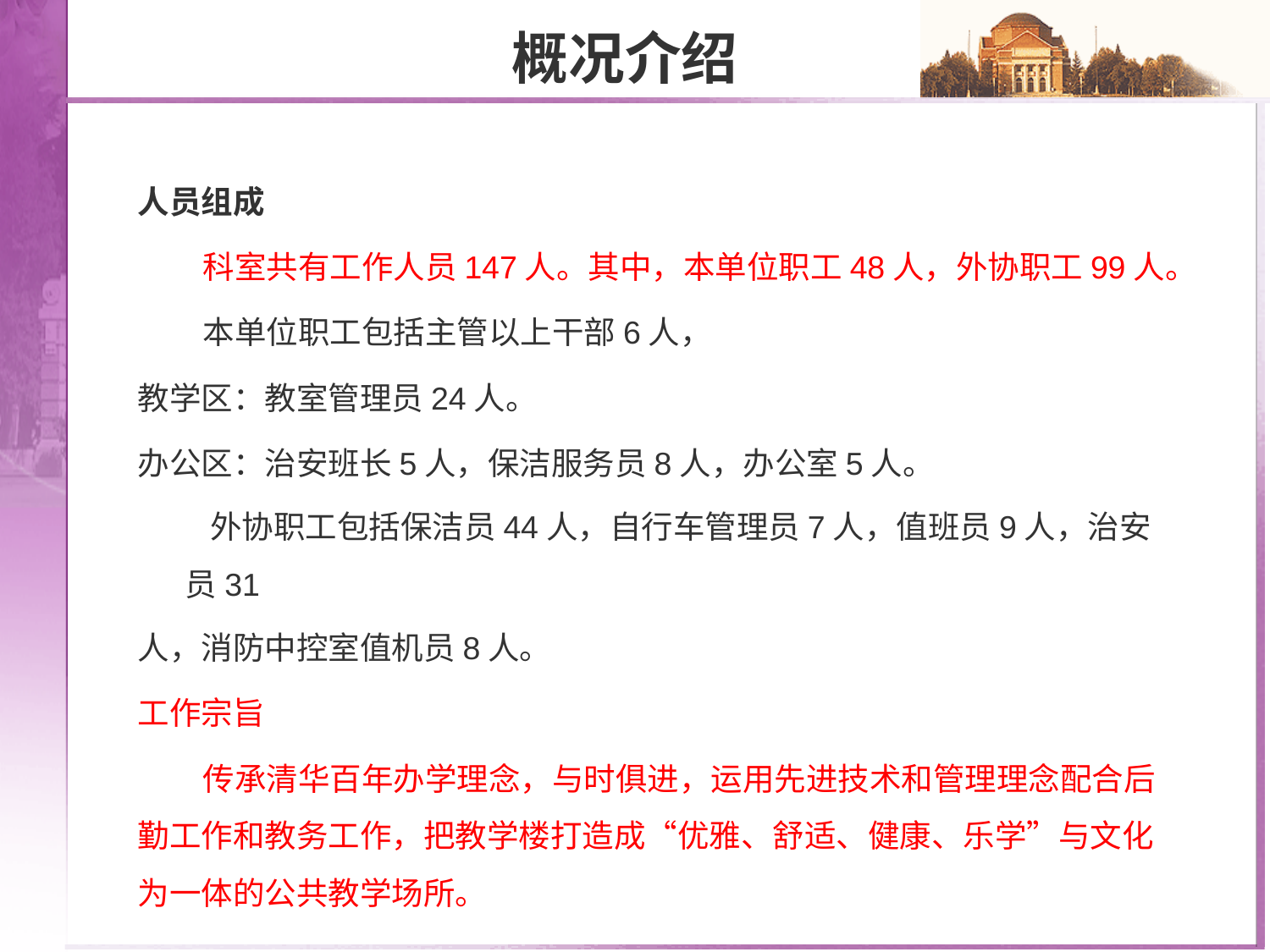

# 概况介绍
人员组成
        科室共有工作人员147人。其中，本单位职工48人，外协职工99人。
        本单位职工包括主管以上干部6人，
教学区：教室管理员24人。
办公区：治安班长5人，保洁服务员8人，办公室5人。
         外协职工包括保洁员44人，自行车管理员7人，值班员9人，治安员31
人，消防中控室值机员8人。
工作宗旨
        传承清华百年办学理念，与时俱进，运用先进技术和管理理念配合后勤工作和教务工作，把教学楼打造成“优雅、舒适、健康、乐学”与文化为一体的公共教学场所。